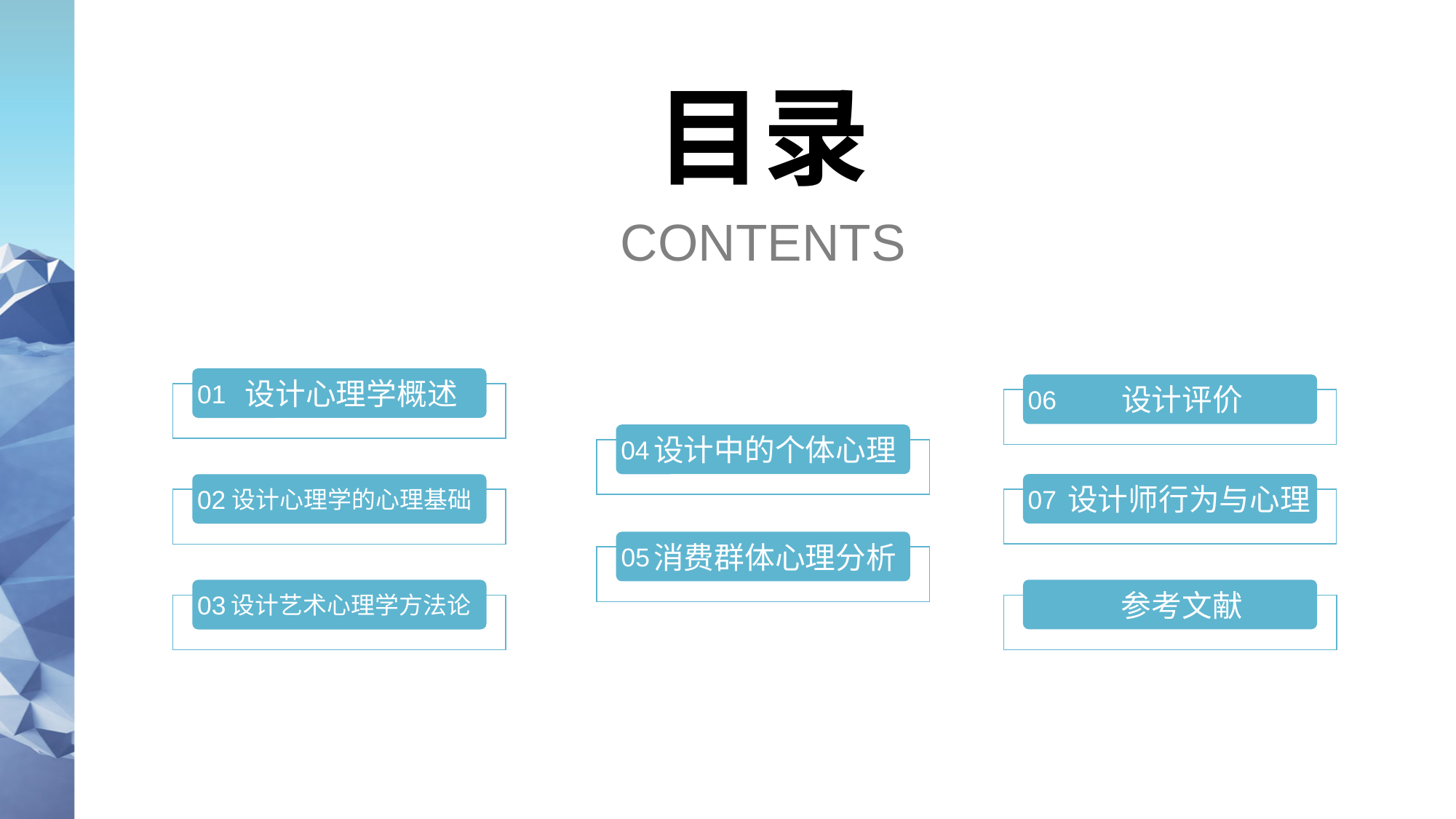

目录
CONTENTS
设计心理学概述
01

设计评价
06

设计中的个体心理
04

 设计师行为与心理
07

参考文献

 设计心理学的心理基础
02

消费群体心理分析
05

设计艺术心理学方法论
03